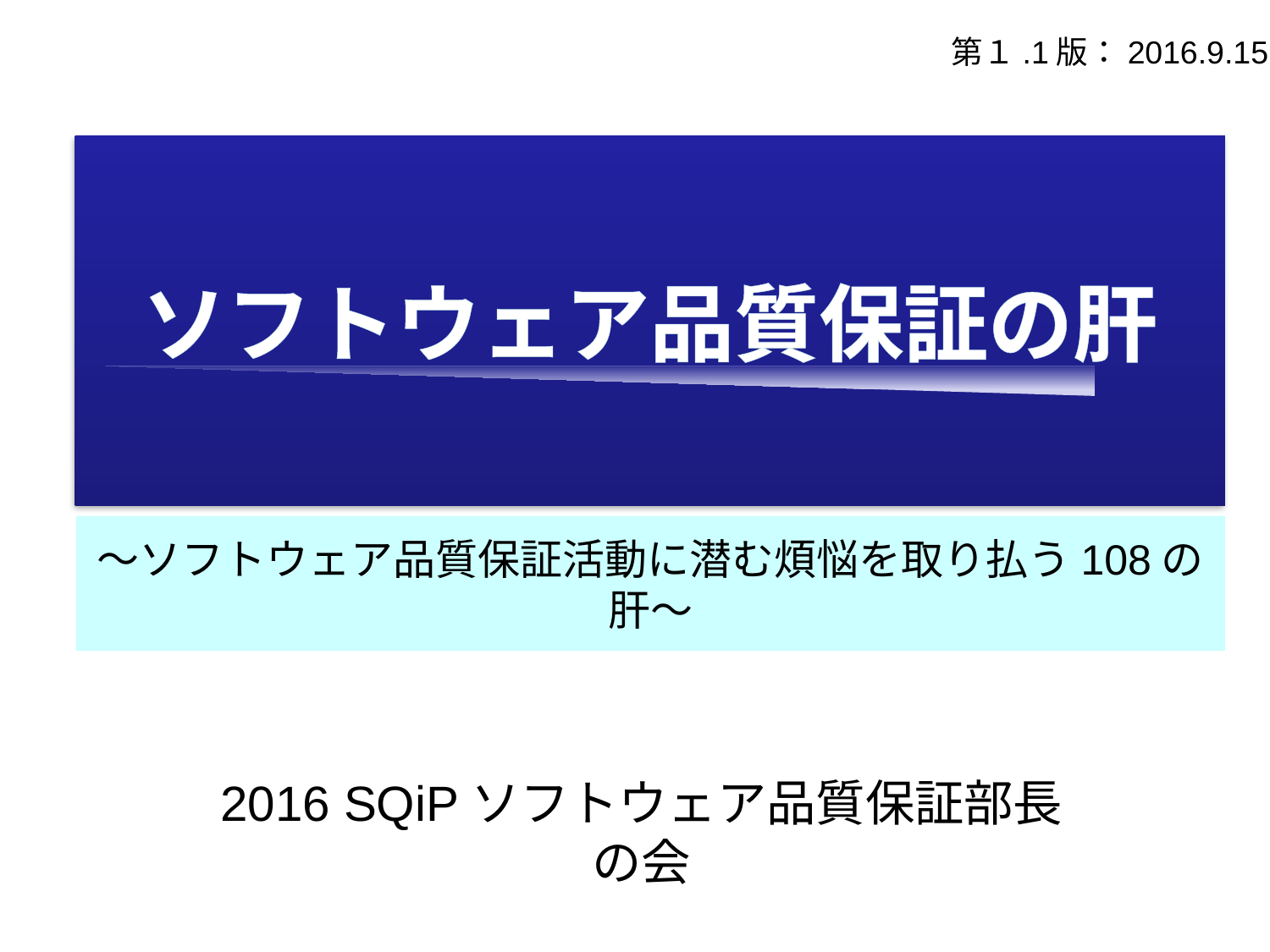

第１.1版：2016.9.15
ソフトウェア品質保証の肝

～ソフトウェア品質保証活動に潜む煩悩を取り払う108の肝～
2016 SQiPソフトウェア品質保証部長の会